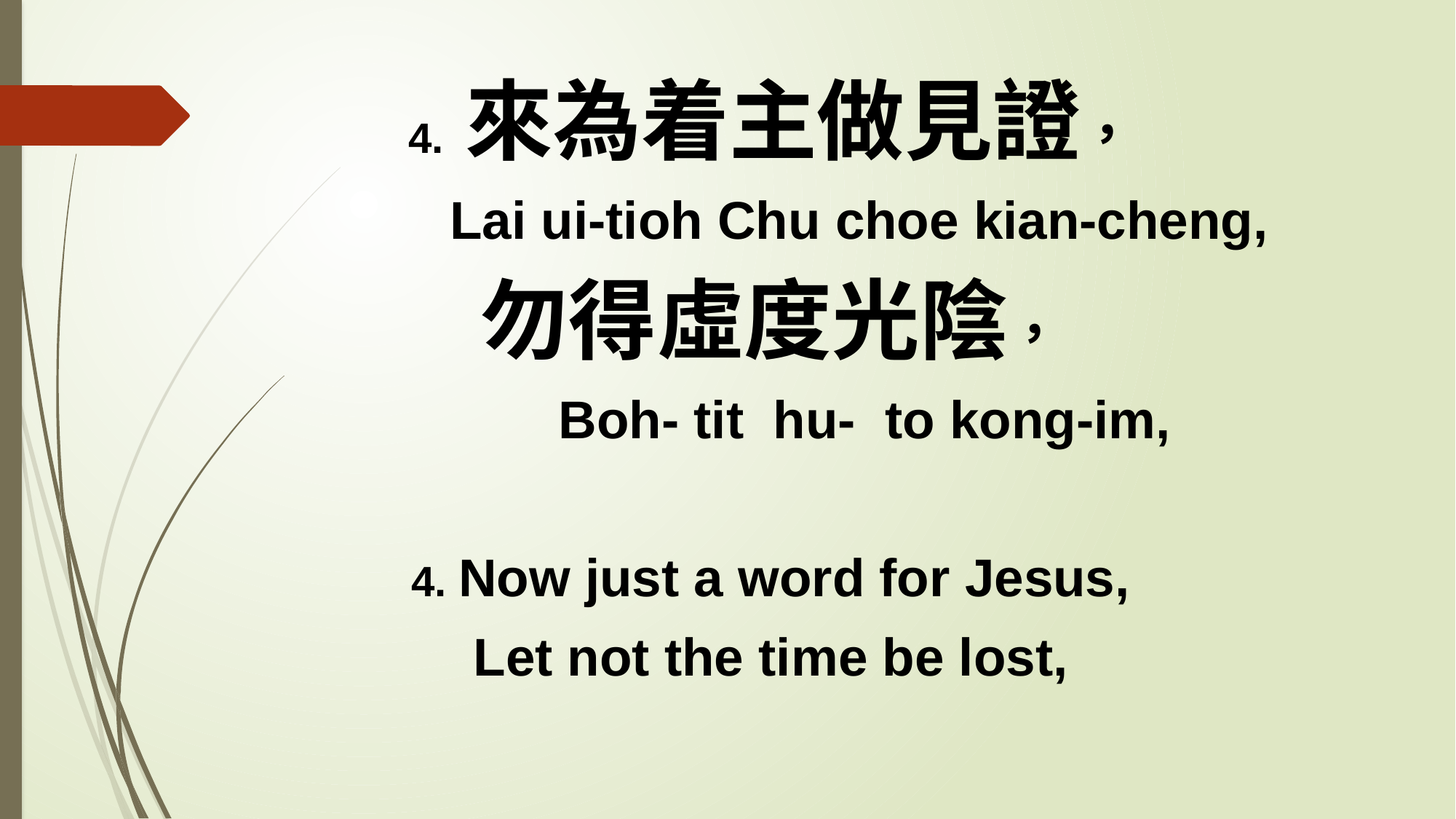

4. 來為着主做見證，
            Lai ui-tioh Chu choe kian-cheng,
勿得虛度光陰，
                       Boh- tit  hu-  to kong-im,

4. Now just a word for Jesus,
Let not the time be lost,